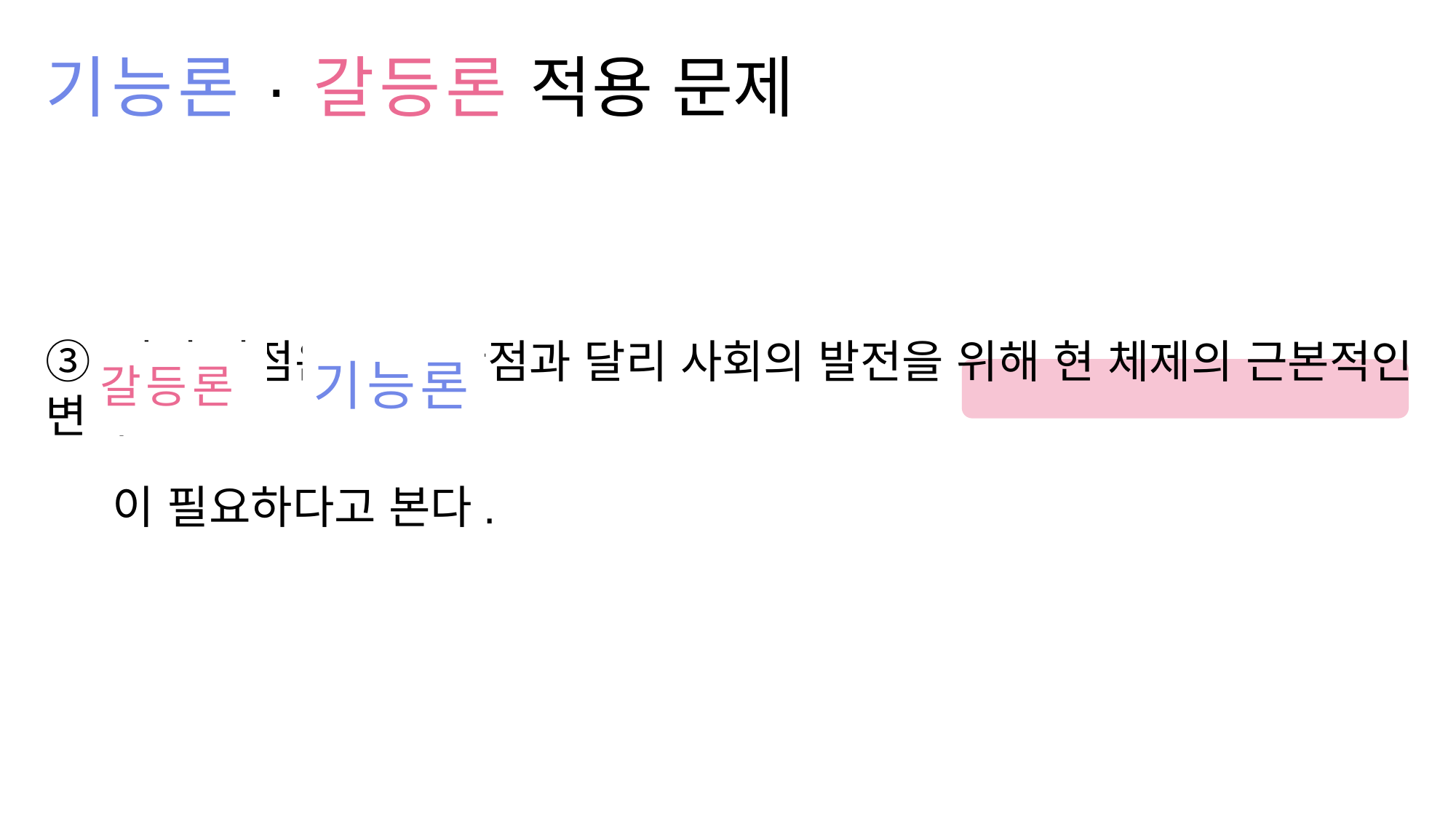

# 기능론 ∙ 갈등론 적용 문제
기능론
갈등론
③ 갑의 관점은 을의 관점과 달리 사회의 발전을 위해 현 체제의 근본적인 변혁

     이 필요하다고 본다.